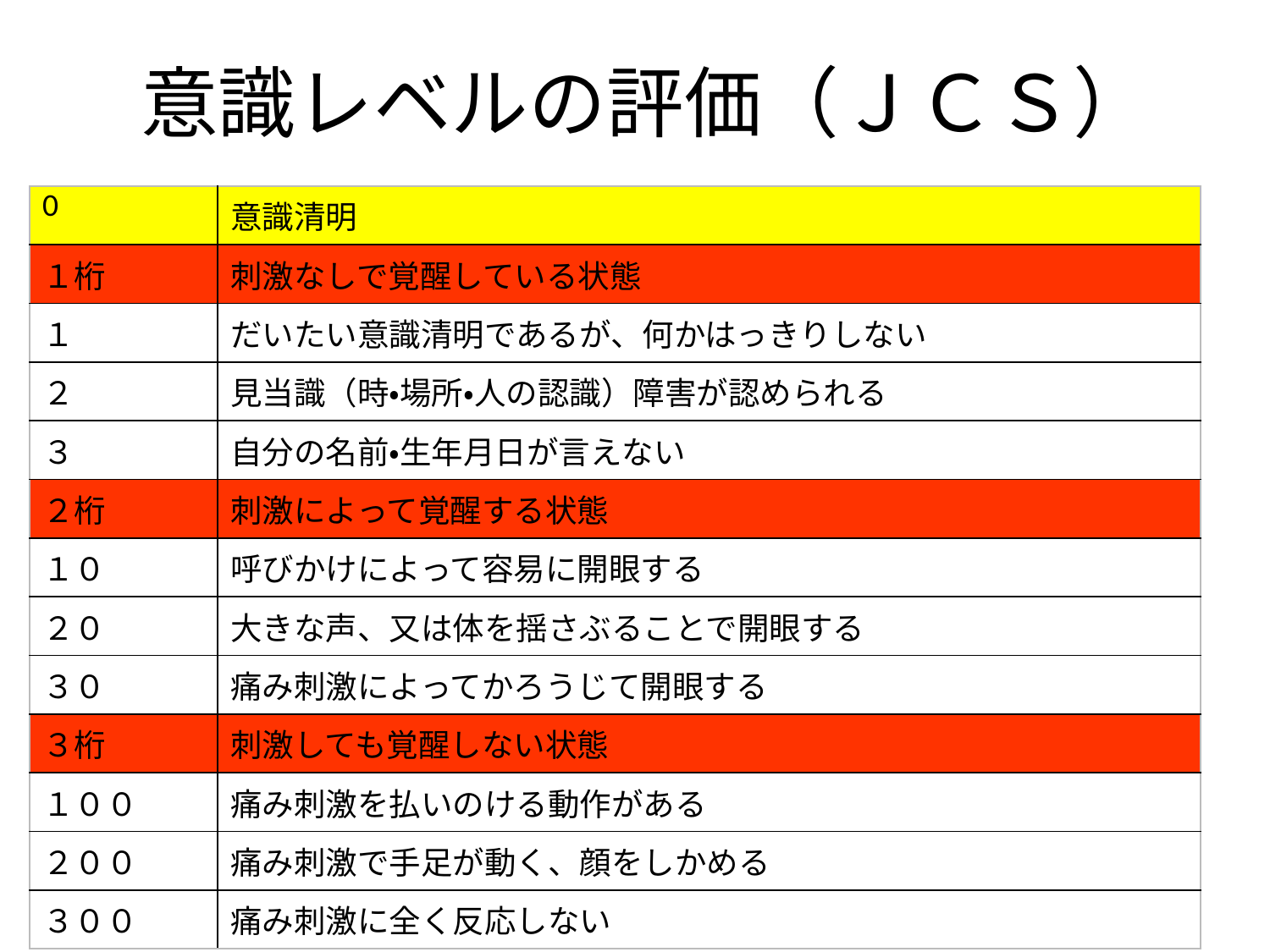

# 意識レベルの評価（ＪＣＳ）
| 0 | 意識清明 |
| --- | --- |
| １桁 | 刺激なしで覚醒している状態 |
| １ | だいたい意識清明であるが、何かはっきりしない |
| ２ | 見当識（時・場所・人の認識）障害が認められる |
| ３ | 自分の名前・生年月日が言えない |
| ２桁 | 刺激によって覚醒する状態 |
| １０ | 呼びかけによって容易に開眼する |
| ２０ | 大きな声、又は体を揺さぶることで開眼する |
| ３０ | 痛み刺激によってかろうじて開眼する |
| ３桁 | 刺激しても覚醒しない状態 |
| １００ | 痛み刺激を払いのける動作がある |
| ２００ | 痛み刺激で手足が動く、顔をしかめる |
| ３００ | 痛み刺激に全く反応しない |